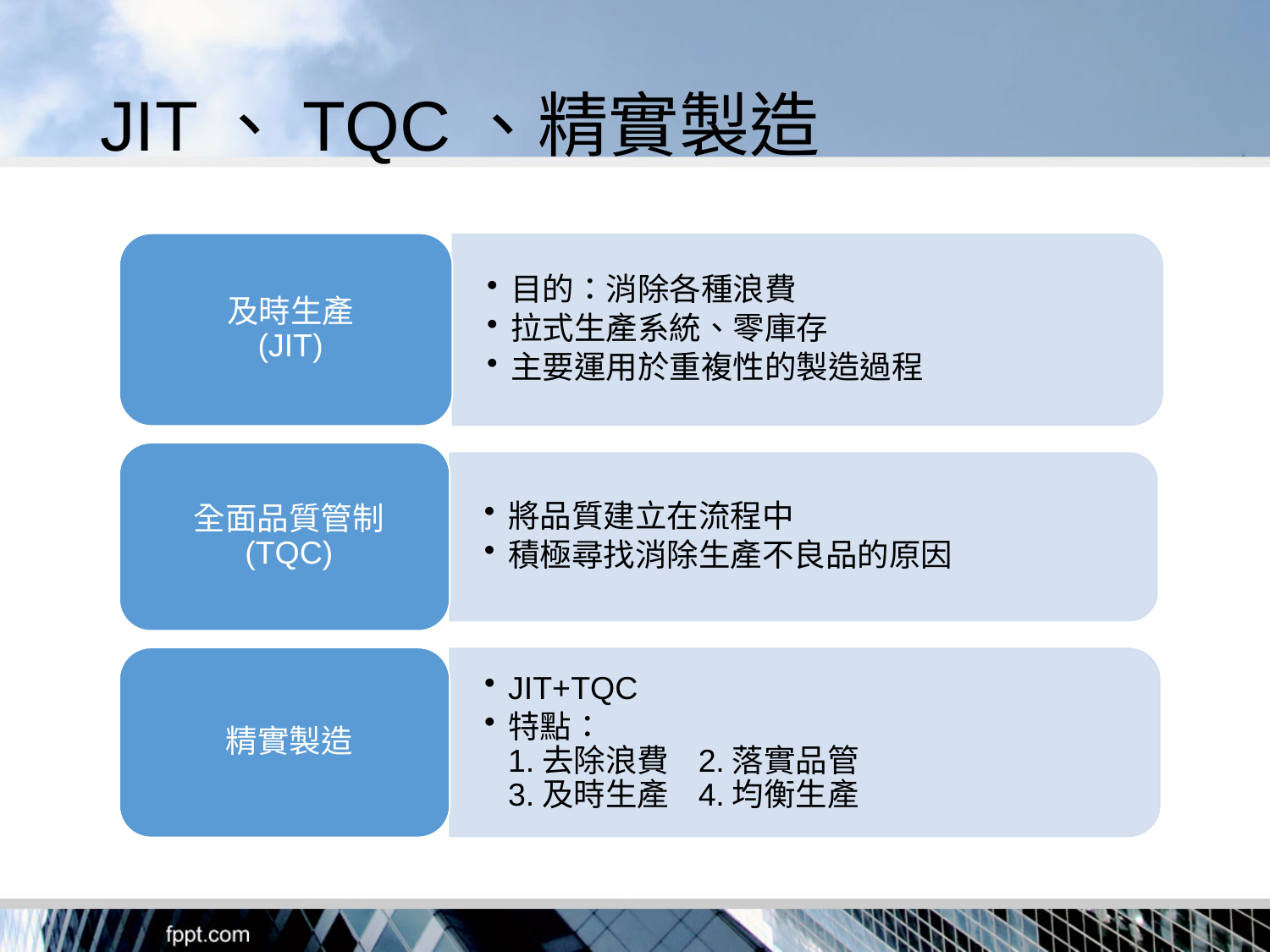

# JIT、TQC、精實製造
目的：消除各種浪費
拉式生產系統、零庫存
主要運用於重複性的製造過程
及時生產
(JIT)
將品質建立在流程中
積極尋找消除生產不良品的原因
全面品質管制
(TQC)
JIT+TQC
特點：
1.去除浪費   2.落實品管
3.及時生產   4.均衡生產
精實製造